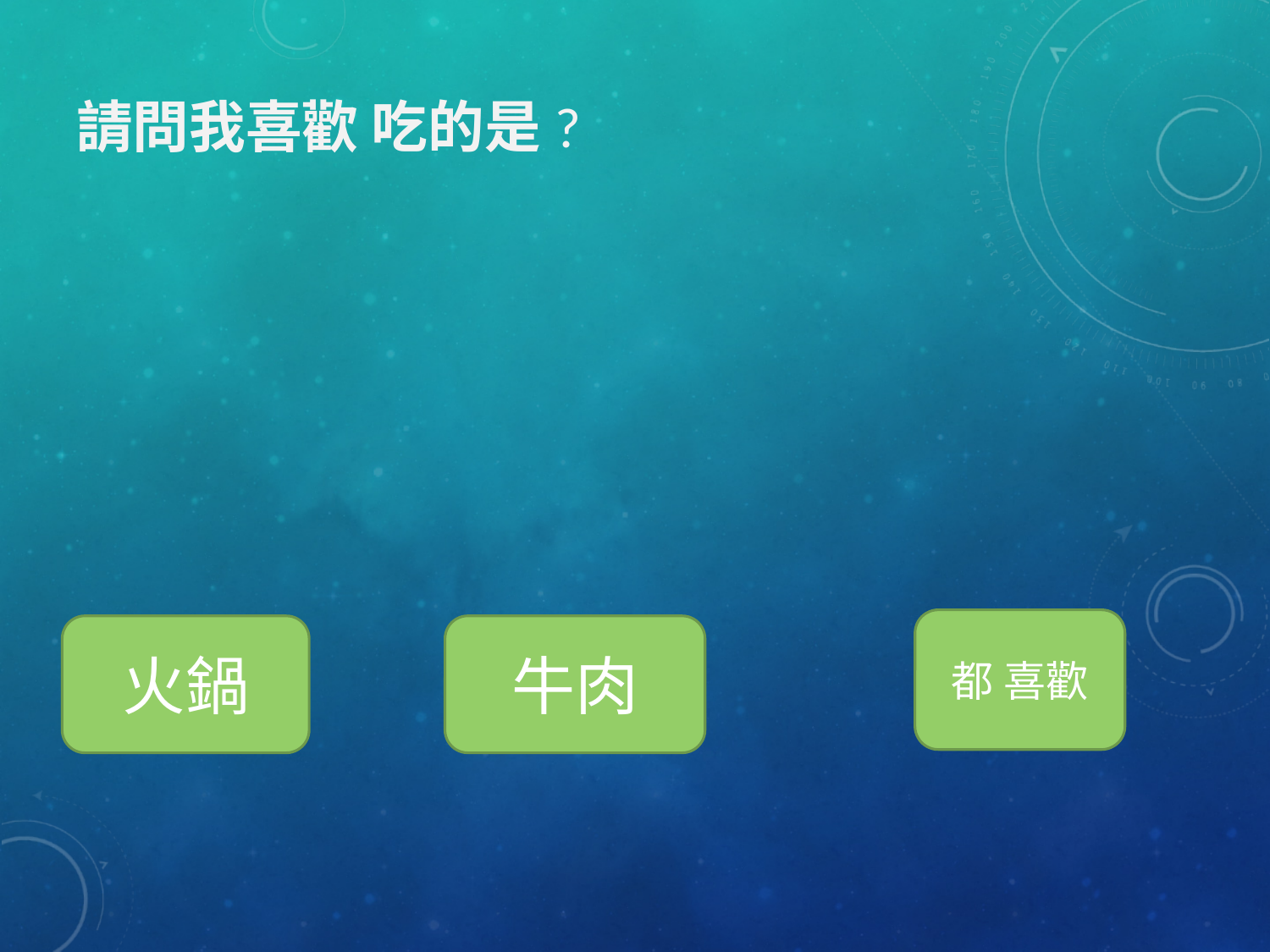

# 請問我喜歡 吃的是?
都 喜歡
火鍋
牛肉